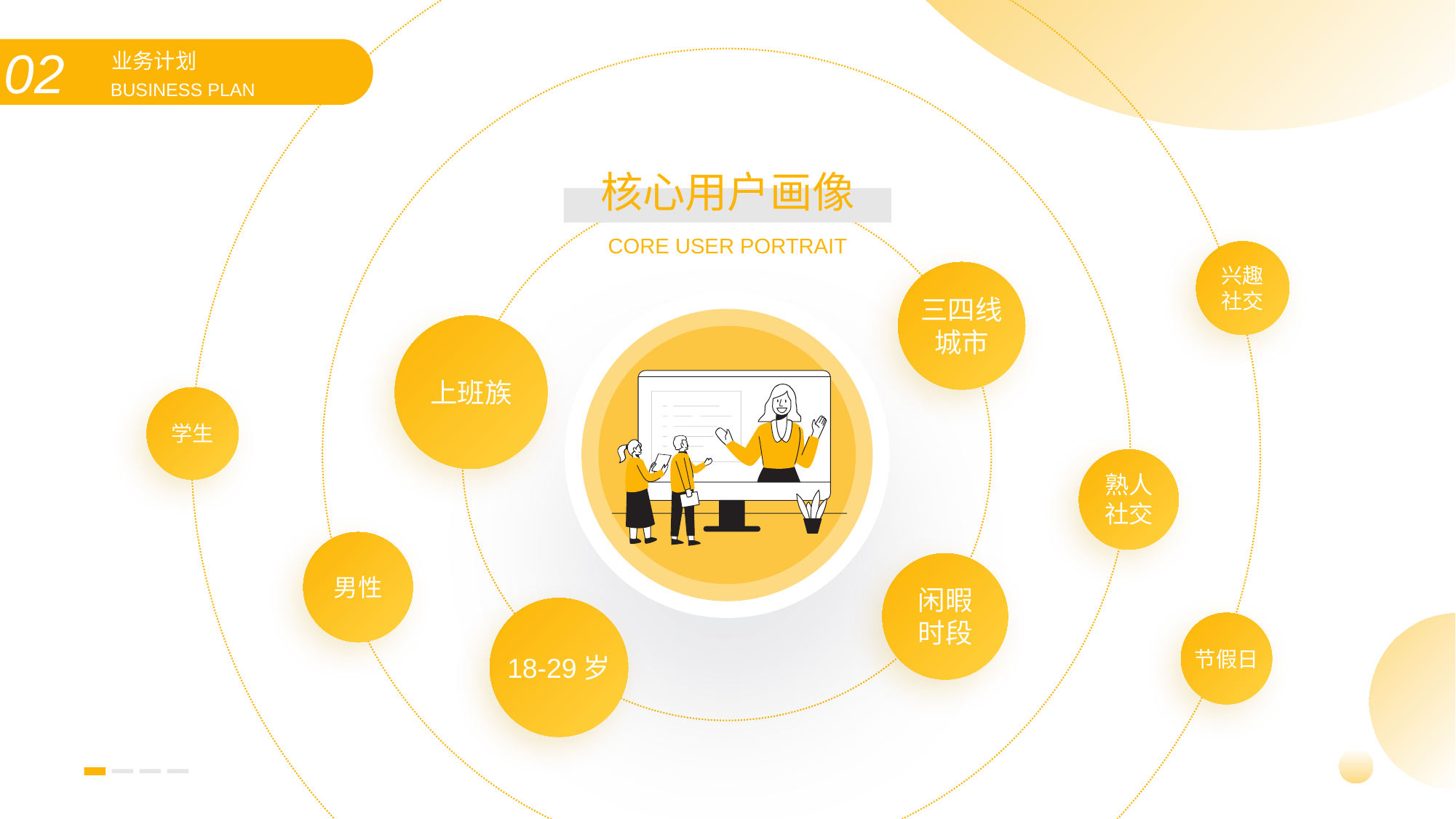

业务计划

BUSINESS PLAN
核心用户画像

CORE USER PORTRAIT

兴趣
社交

三四线城市

上班族

学生

熟人
社交

男性
闲暇
时段

节假日
18-29岁